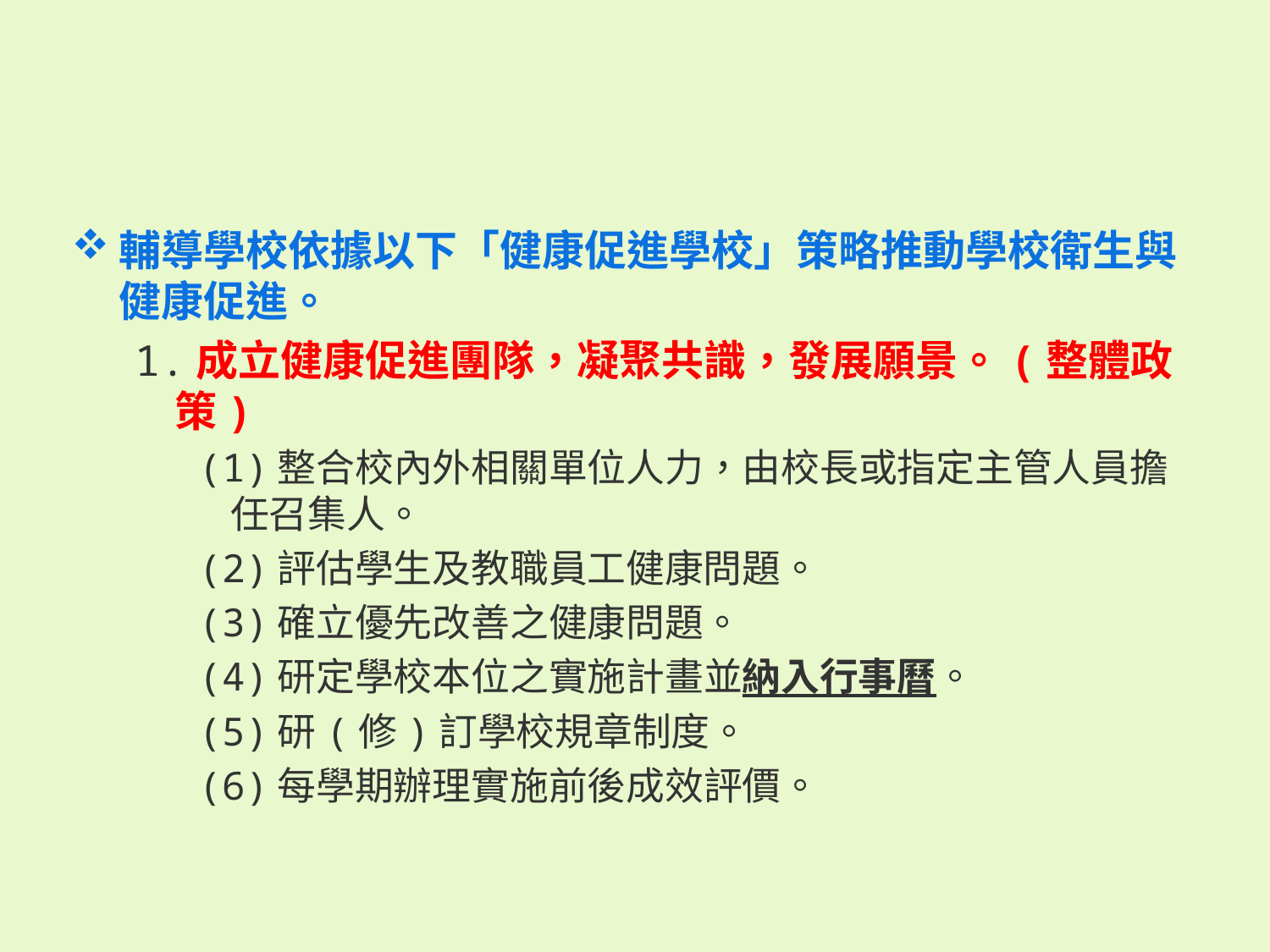

輔導學校依據以下「健康促進學校」策略推動學校衛生與健康促進。
1.成立健康促進團隊，凝聚共識，發展願景。(整體政策)
(1)整合校內外相關單位人力，由校長或指定主管人員擔任召集人。
(2)評估學生及教職員工健康問題。
(3)確立優先改善之健康問題。
(4)研定學校本位之實施計畫並納入行事曆。
(5)研(修)訂學校規章制度。
(6)每學期辦理實施前後成效評價。